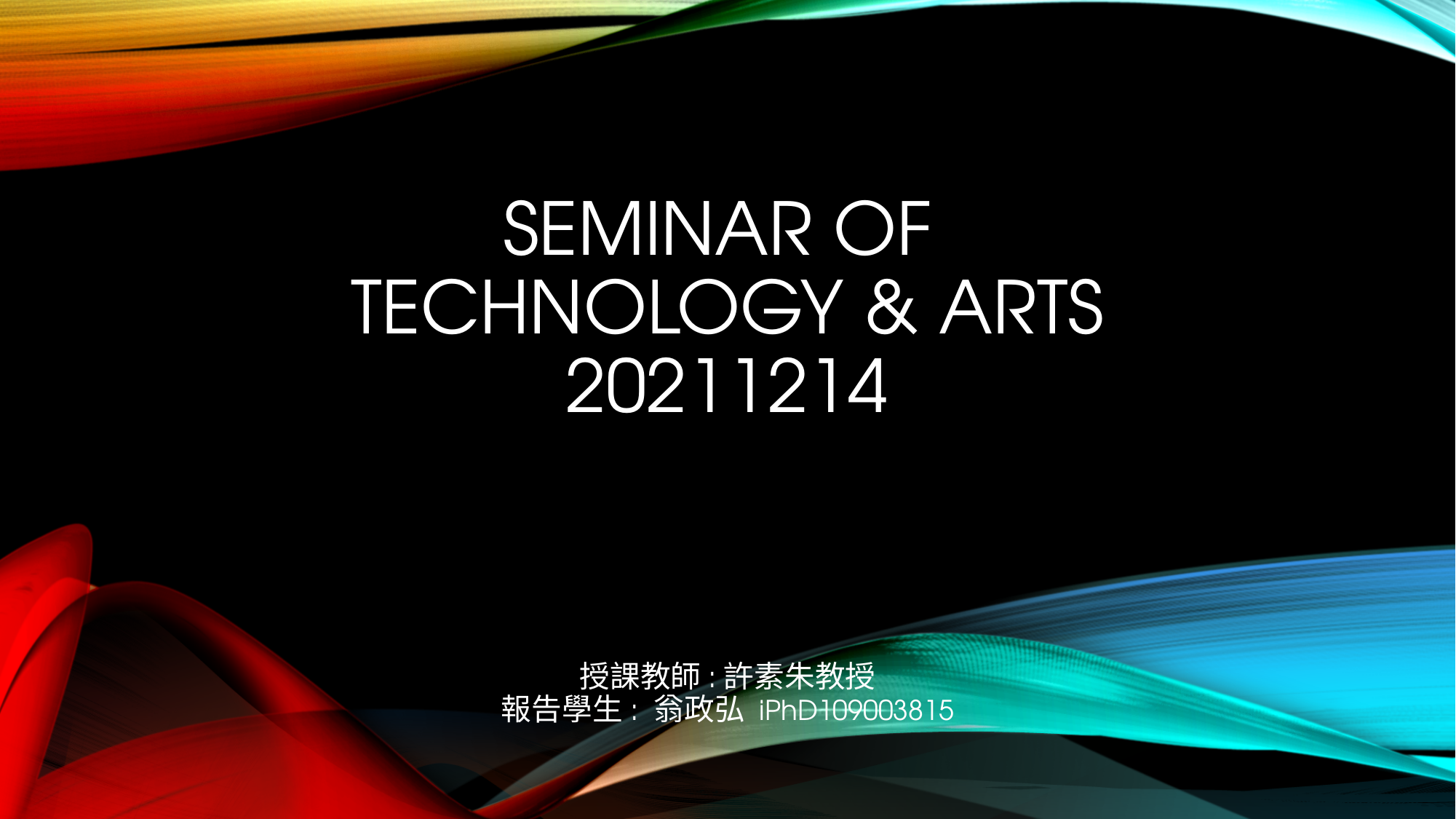

# Seminar of Technology & Arts 20211214
授課教師:許素朱教授
報告學生: 翁政弘 iPhD109003815